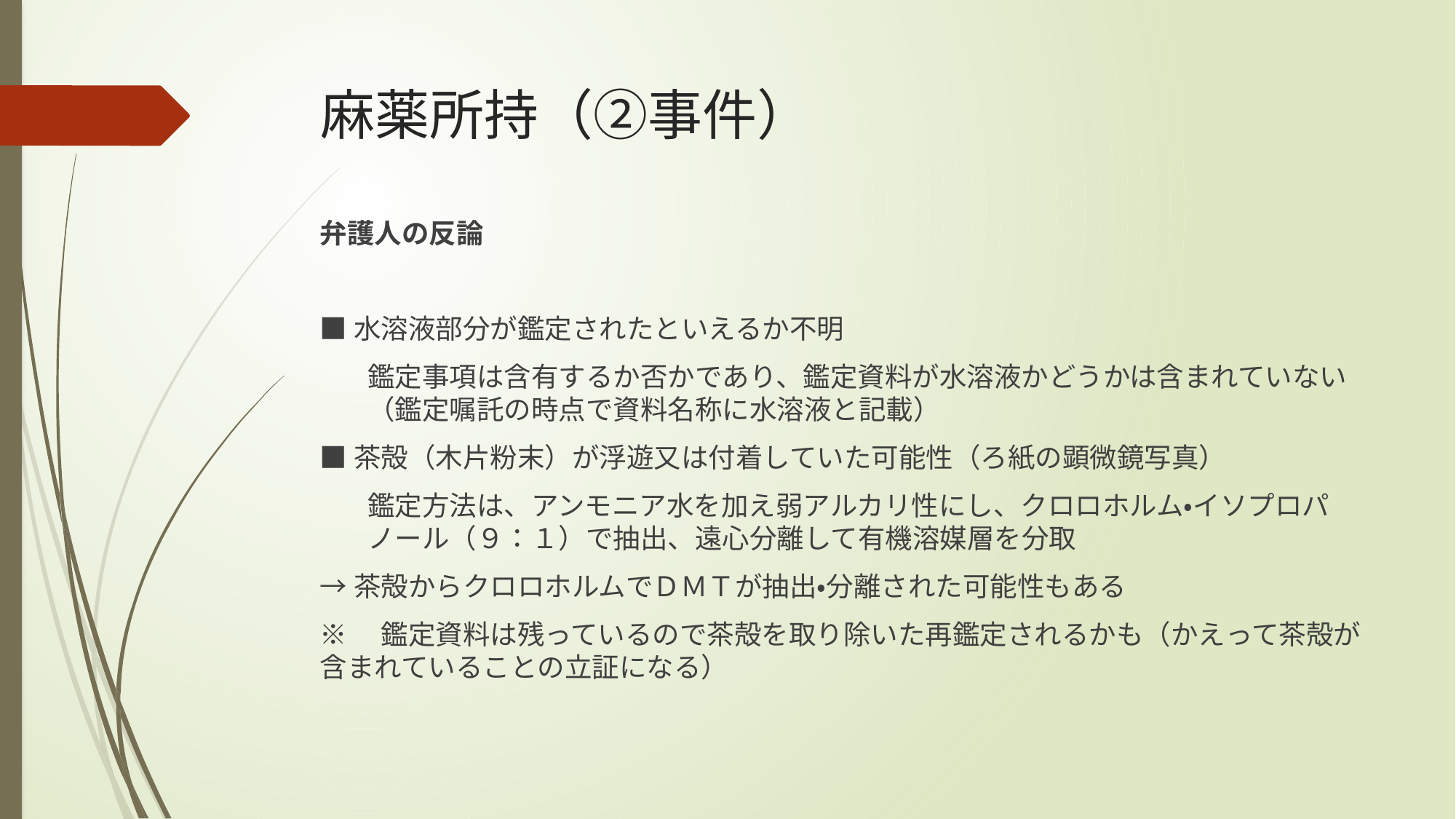

# 麻薬所持（②事件）
弁護人の反論

■水溶液部分が鑑定されたといえるか不明
鑑定事項は含有するか否かであり、鑑定資料が水溶液かどうかは含まれていない（鑑定嘱託の時点で資料名称に水溶液と記載）
■茶殻（木片粉末）が浮遊又は付着していた可能性（ろ紙の顕微鏡写真）
鑑定方法は、アンモニア水を加え弱アルカリ性にし、クロロホルム・イソプロパノール（９：１）で抽出、遠心分離して有機溶媒層を分取
→茶殻からクロロホルムでＤＭＴが抽出・分離された可能性もある
※　鑑定資料は残っているので茶殻を取り除いた再鑑定されるかも（かえって茶殻が含まれていることの立証になる）